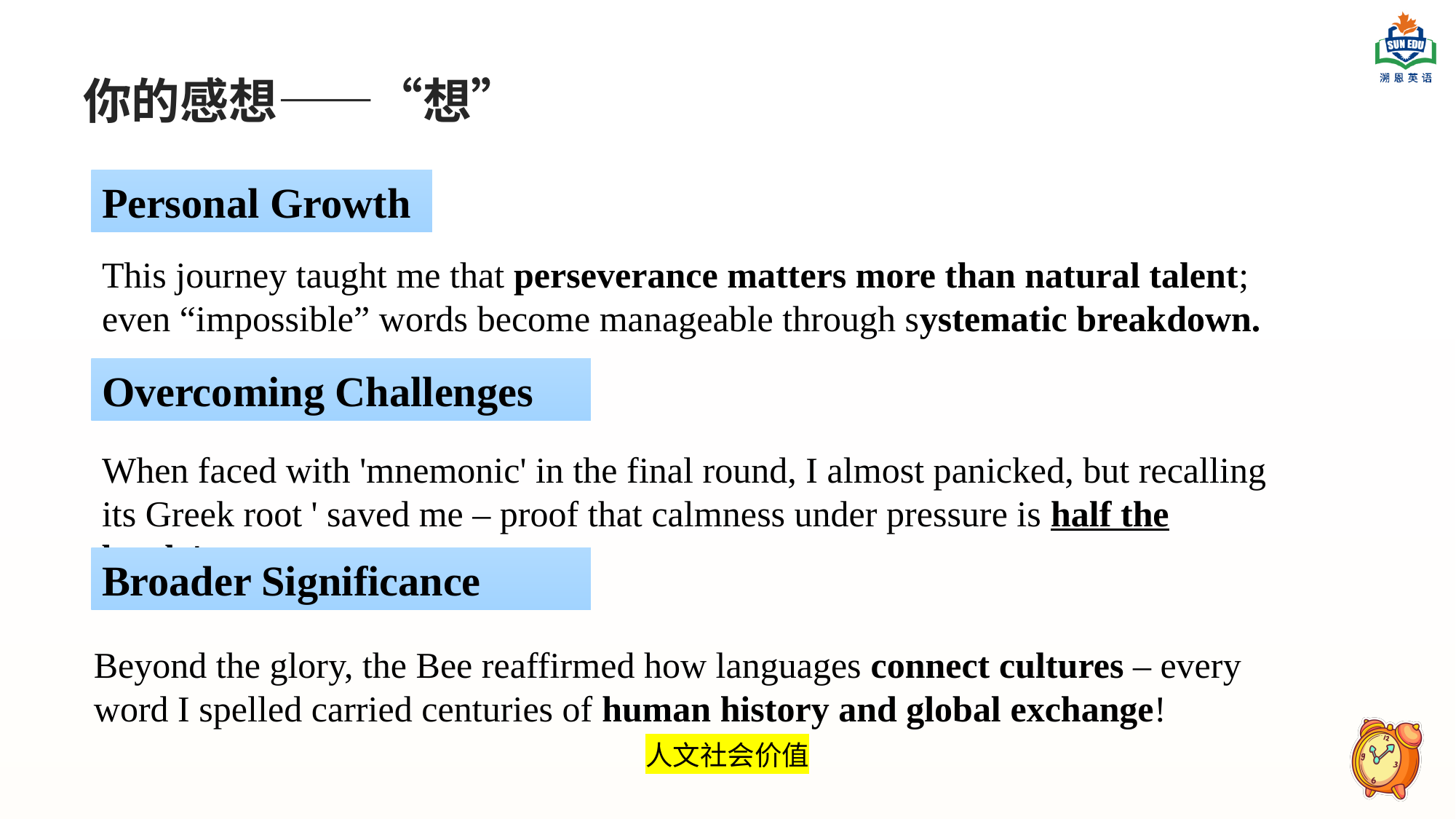

# 你的感想——“想”
Personal Growth
This journey taught me that perseverance matters more than natural talent; even “impossible” words become manageable through systematic breakdown.
Overcoming Challenges
When faced with 'mnemonic' in the final round, I almost panicked, but recalling its Greek root ' saved me – proof that calmness under pressure is half the battle!
Broader Significance
Beyond the glory, the Bee reaffirmed how languages connect cultures – every word I spelled carried centuries of human history and global exchange!
人文社会价值